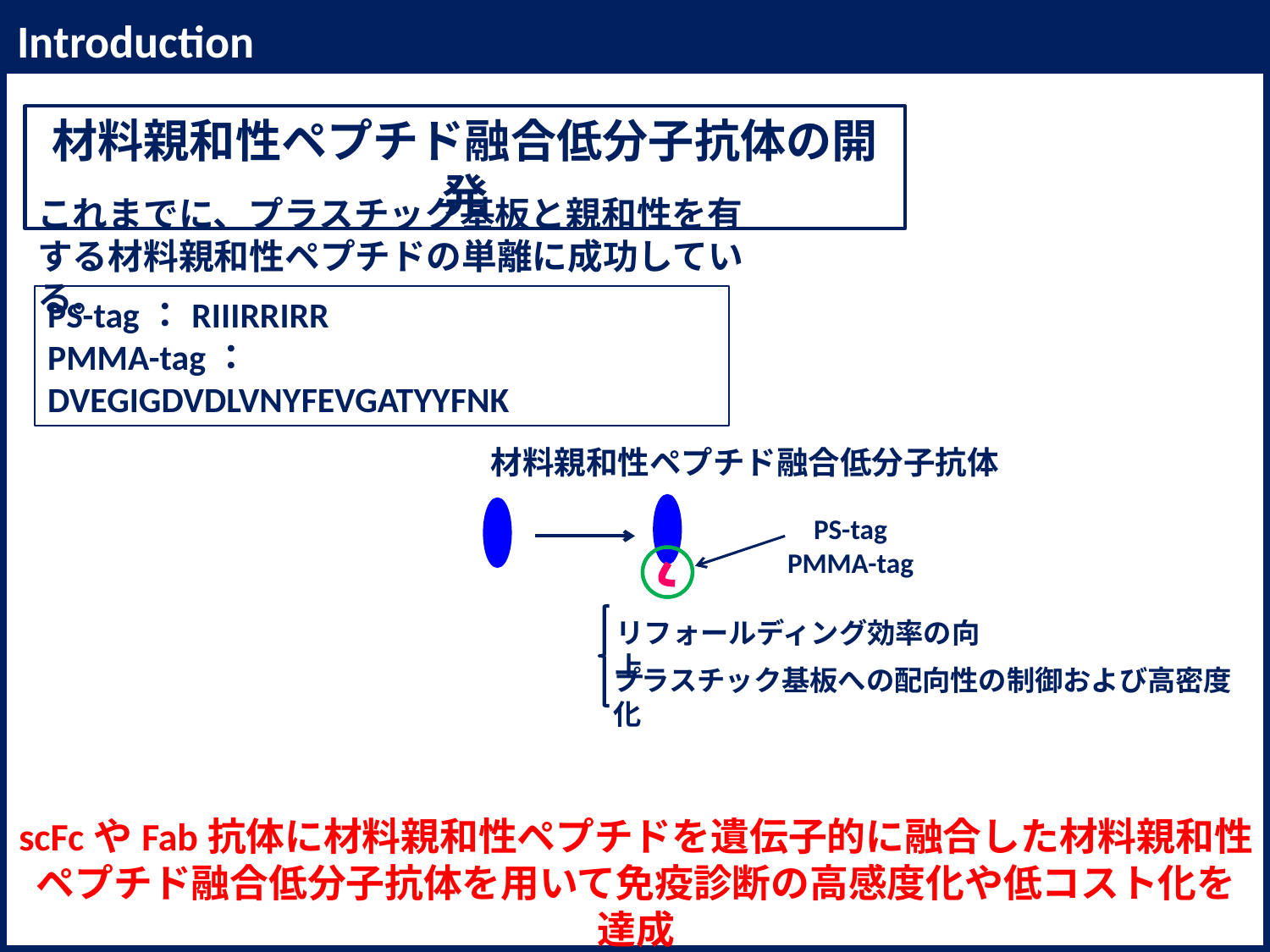

Introduction
材料親和性ペプチド融合低分子抗体の開発
これまでに、プラスチック基板と親和性を有する材料親和性ペプチドの単離に成功している。
PS-tag：RIIIRRIRR
PMMA-tag：DVEGIGDVDLVNYFEVGATYYFNK
材料親和性ペプチド融合低分子抗体

PS-tag
PMMA-tag

リフォールディング効率の向上
プラスチック基板への配向性の制御および高密度化
scFcやFab抗体に材料親和性ペプチドを遺伝子的に融合した材料親和性ペプチド融合低分子抗体を用いて免疫診断の高感度化や低コスト化を達成